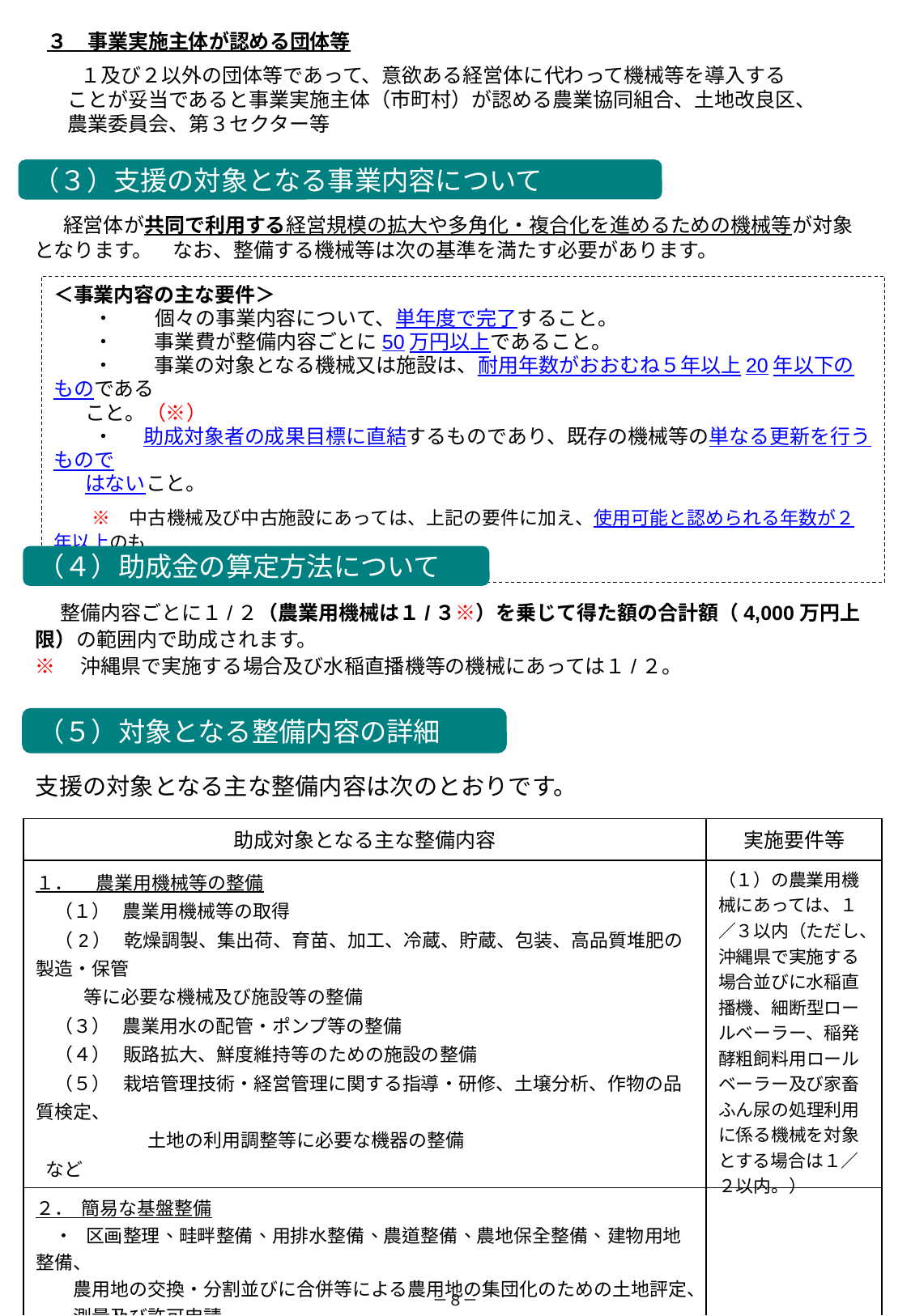

３　事業実施主体が認める団体等
　   １及び２以外の団体等であって、意欲ある経営体に代わって機械等を導入する
　ことが妥当であると事業実施主体（市町村）が認める農業協同組合、土地改良区、
　農業委員会、第３セクター等
（３）支援の対象となる事業内容について
　  経営体が共同で利用する経営規模の拡大や多角化・複合化を進めるための機械等が対象となります。　なお、整備する機械等は次の基準を満たす必要があります。
＜事業内容の主な要件＞
　　・　　個々の事業内容について、単年度で完了すること。
　　・　　事業費が整備内容ごとに50万円以上であること。
　　・　　事業の対象となる機械又は施設は、耐用年数がおおむね５年以上20年以下のものである
      こと。（※）
　　・　  助成対象者の成果目標に直結するものであり、既存の機械等の単なる更新を行うもので
      はないこと。
　　※　中古機械及び中古施設にあっては、上記の要件に加え、使用可能と認められる年数が２年以上のも
　　　　のであること。
（４）助成金の算定方法について
　 整備内容ごとに１/２（農業用機械は１/３※）を乗じて得た額の合計額（4,000万円上限）の範囲内で助成されます。
※　沖縄県で実施する場合及び水稲直播機等の機械にあっては１/２。
（５）対象となる整備内容の詳細
支援の対象となる主な整備内容は次のとおりです。
| 助成対象となる主な整備内容 | 実施要件等 |
| --- | --- |
| １．　 農業用機械等の整備 　（１） 農業用機械等の取得 　（2） 乾燥調製、集出荷、育苗、加工、冷蔵、貯蔵、包装、高品質堆肥の製造・保管 等に必要な機械及び施設等の整備 　（３） 農業用水の配管・ポンプ等の整備 　（４） 販路拡大、鮮度維持等のための施設の整備 　（５） 栽培管理技術・経営管理に関する指導・研修、土壌分析、作物の品質検定、　 　　　　　　土地の利用調整等に必要な機器の整備 など | （１）の農業用機械にあっては、１／３以内（ただし、沖縄県で実施する場合並びに水稲直播機、細断型ロールベーラー、稲発酵粗飼料用ロールベーラー及び家畜ふん尿の処理利用に係る機械を対象とする場合は１／２以内。） |
| ２． 簡易な基盤整備 　・ 区画整理、畦畔整備、用排水整備、農道整備、農地保全整備、建物用地整備、　　　　 　　農用地の交換・分割並びに合併等による農用地の集団化のための土地評定、 　　測量及び許可申請 |  |
－８－